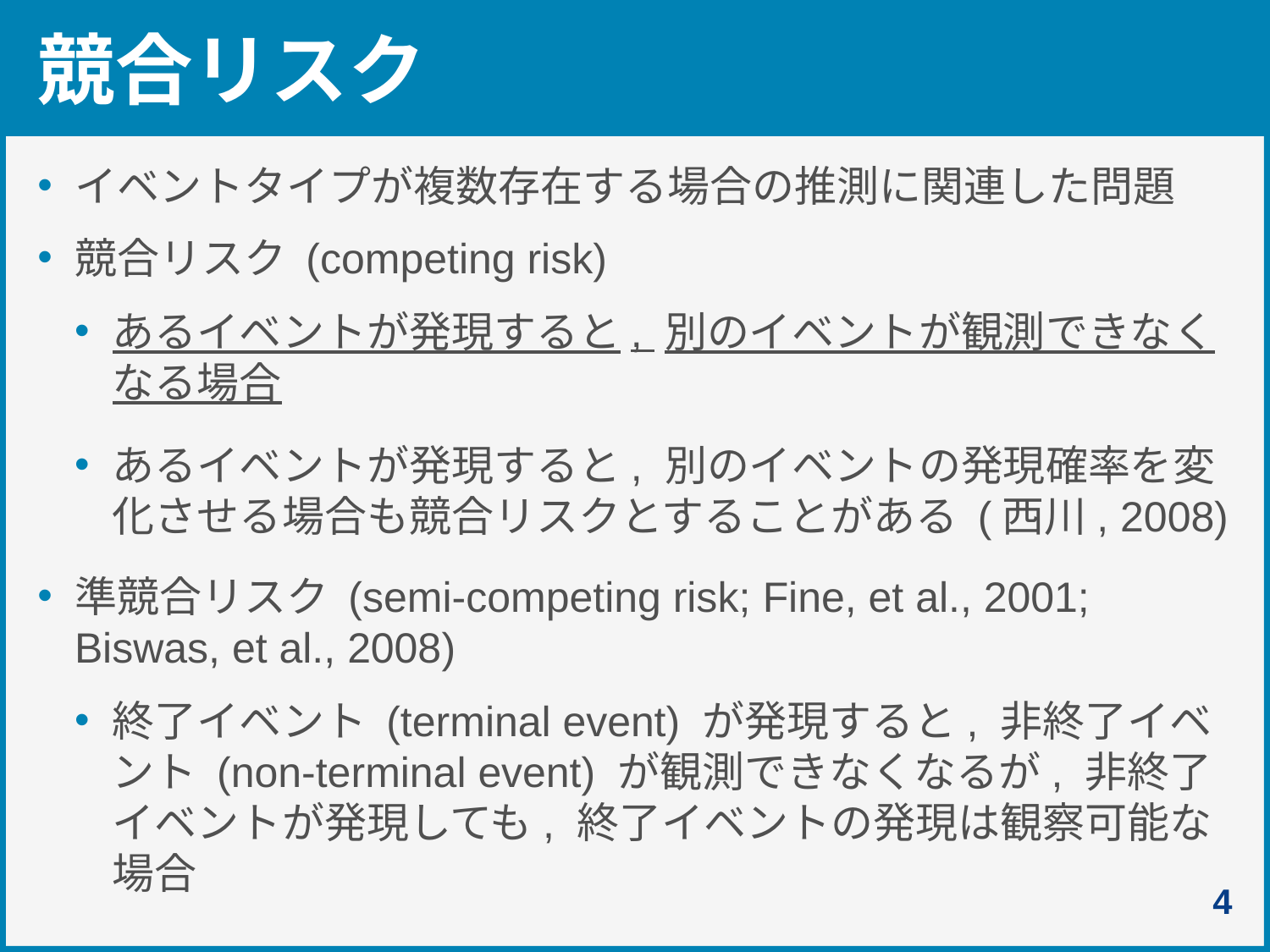

# 競合リスク
イベントタイプが複数存在する場合の推測に関連した問題
競合リスク (competing risk)
あるイベントが発現すると, 別のイベントが観測できなくなる場合
あるイベントが発現すると, 別のイベントの発現確率を変化させる場合も競合リスクとすることがある (西川, 2008)
準競合リスク (semi-competing risk; Fine, et al., 2001; Biswas, et al., 2008)
終了イベント (terminal event) が発現すると, 非終了イベント (non-terminal event) が観測できなくなるが, 非終了イベントが発現しても, 終了イベントの発現は観察可能な場合
4